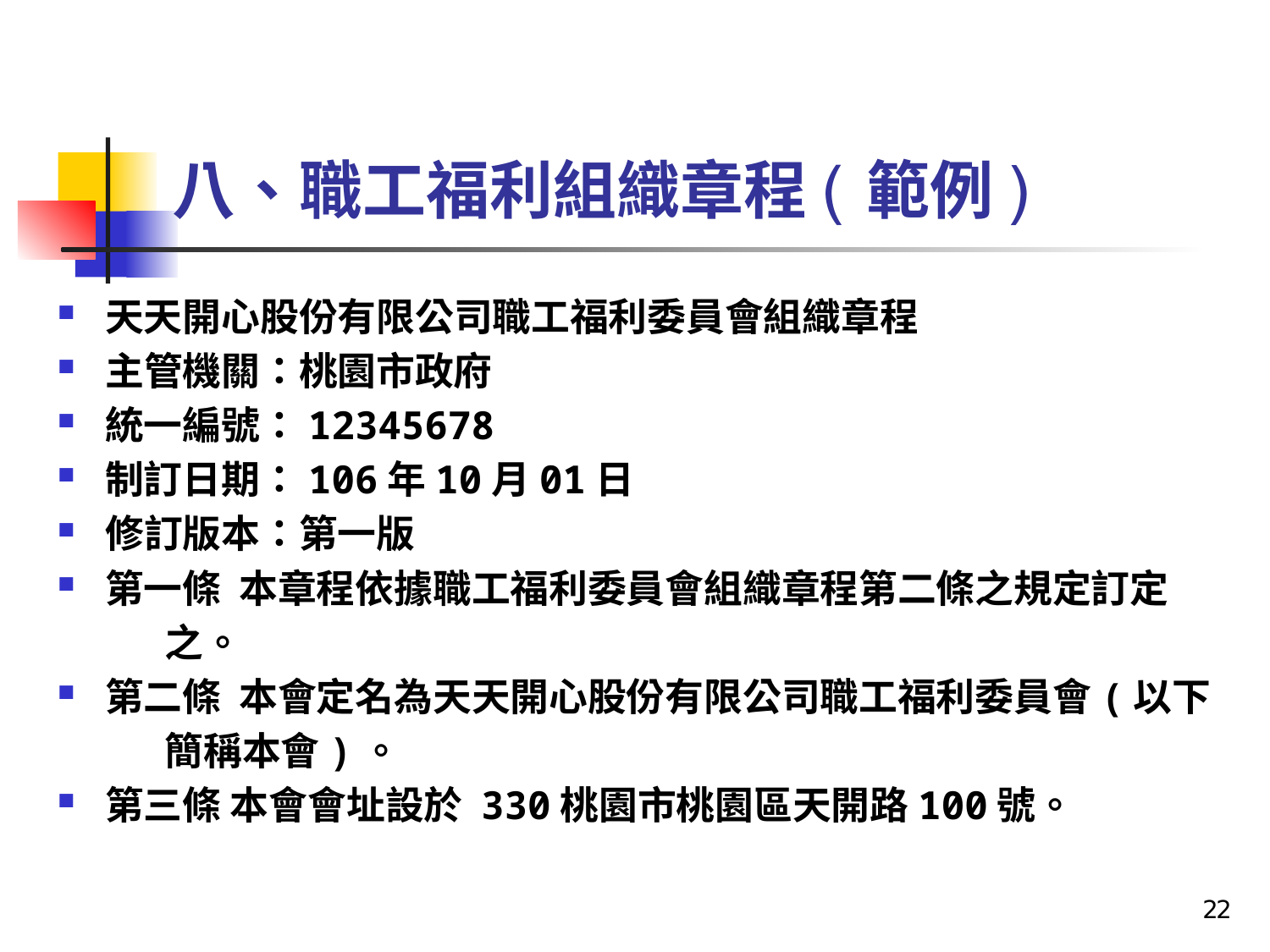

# 八、職工福利組織章程(範例)
天天開心股份有限公司職工福利委員會組織章程
主管機關：桃園市政府
統一編號：12345678
制訂日期：106年10月01日
修訂版本：第一版
第一條  本章程依據職工福利委員會組織章程第二條之規定訂定
           之。
第二條  本會定名為天天開心股份有限公司職工福利委員會(以下
           簡稱本會)。
第三條 本會會址設於 330桃園市桃園區天開路100號。

22